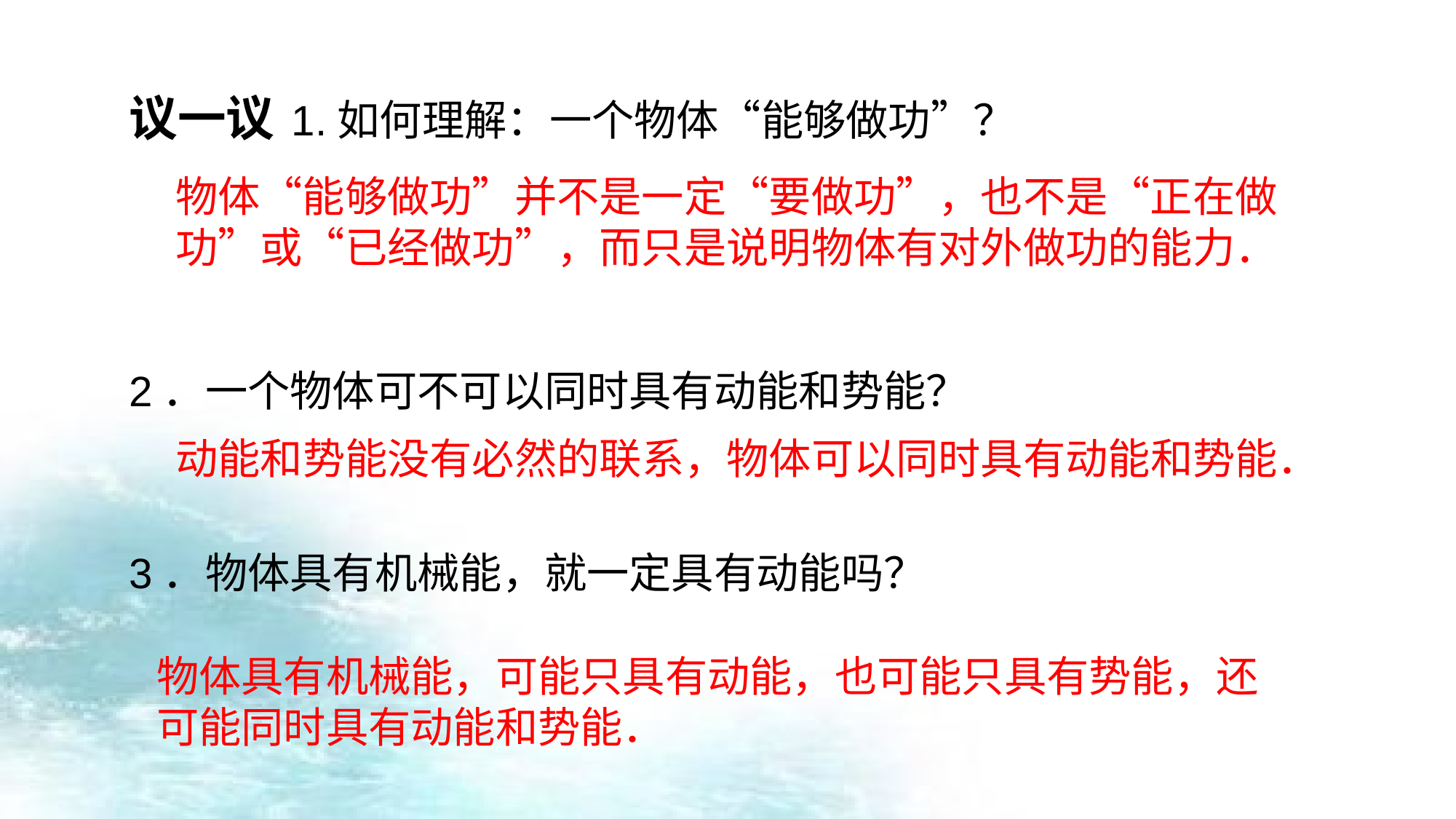

议一议 1.如何理解：一个物体“能够做功”？

2．一个物体可不可以同时具有动能和势能？

3．物体具有机械能，就一定具有动能吗？

物体“能够做功”并不是一定“要做功”，也不是“正在做功”或“已经做功”，而只是说明物体有对外做功的能力．

动能和势能没有必然的联系，物体可以同时具有动能和势能．
物体具有机械能，可能只具有动能，也可能只具有势能，还可能同时具有动能和势能．